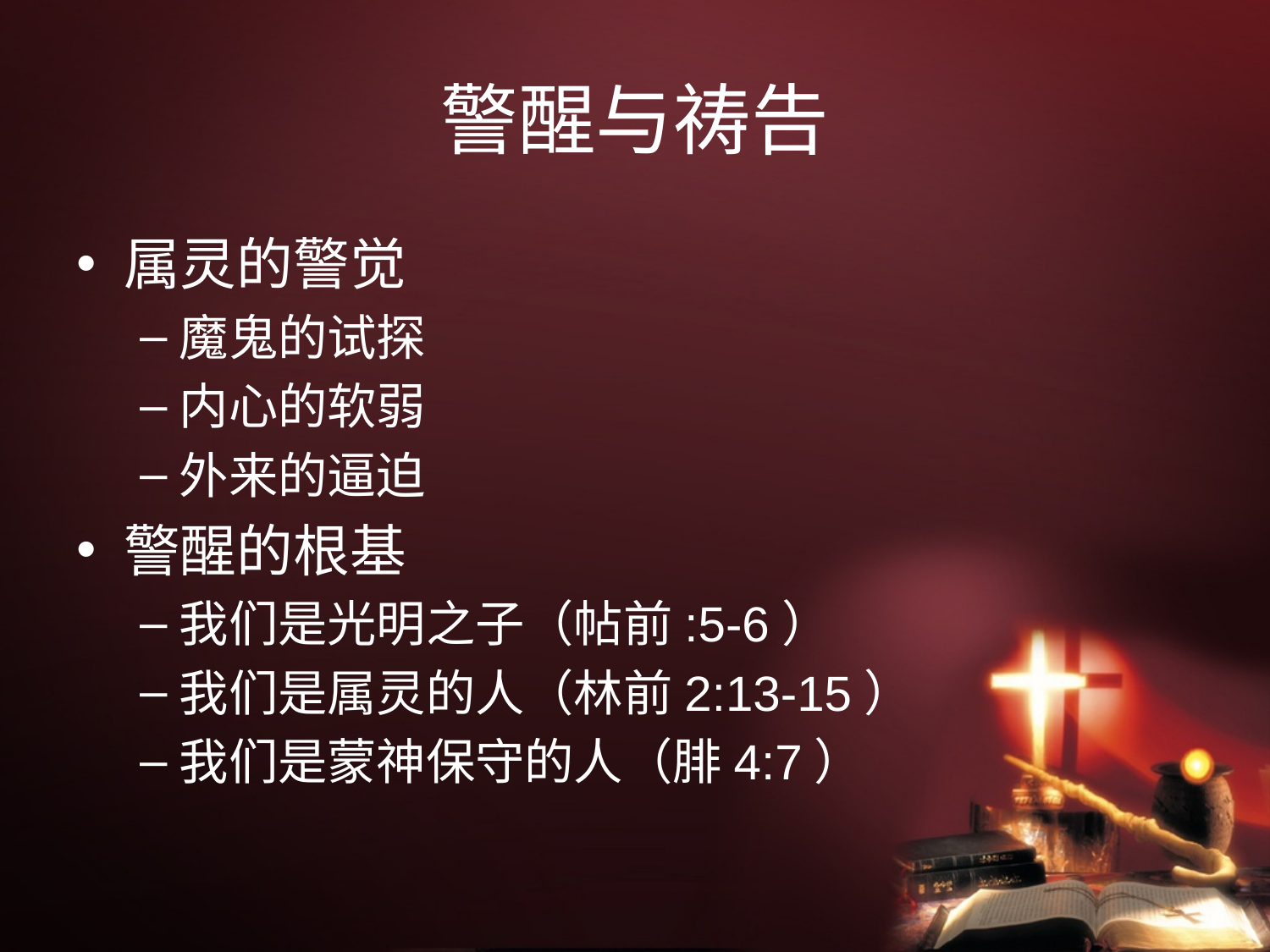

# 警醒与祷告
属灵的警觉
魔鬼的试探
内心的软弱
外来的逼迫
警醒的根基
我们是光明之子（帖前:5-6）
我们是属灵的人（林前2:13-15）
我们是蒙神保守的人（腓4:7）